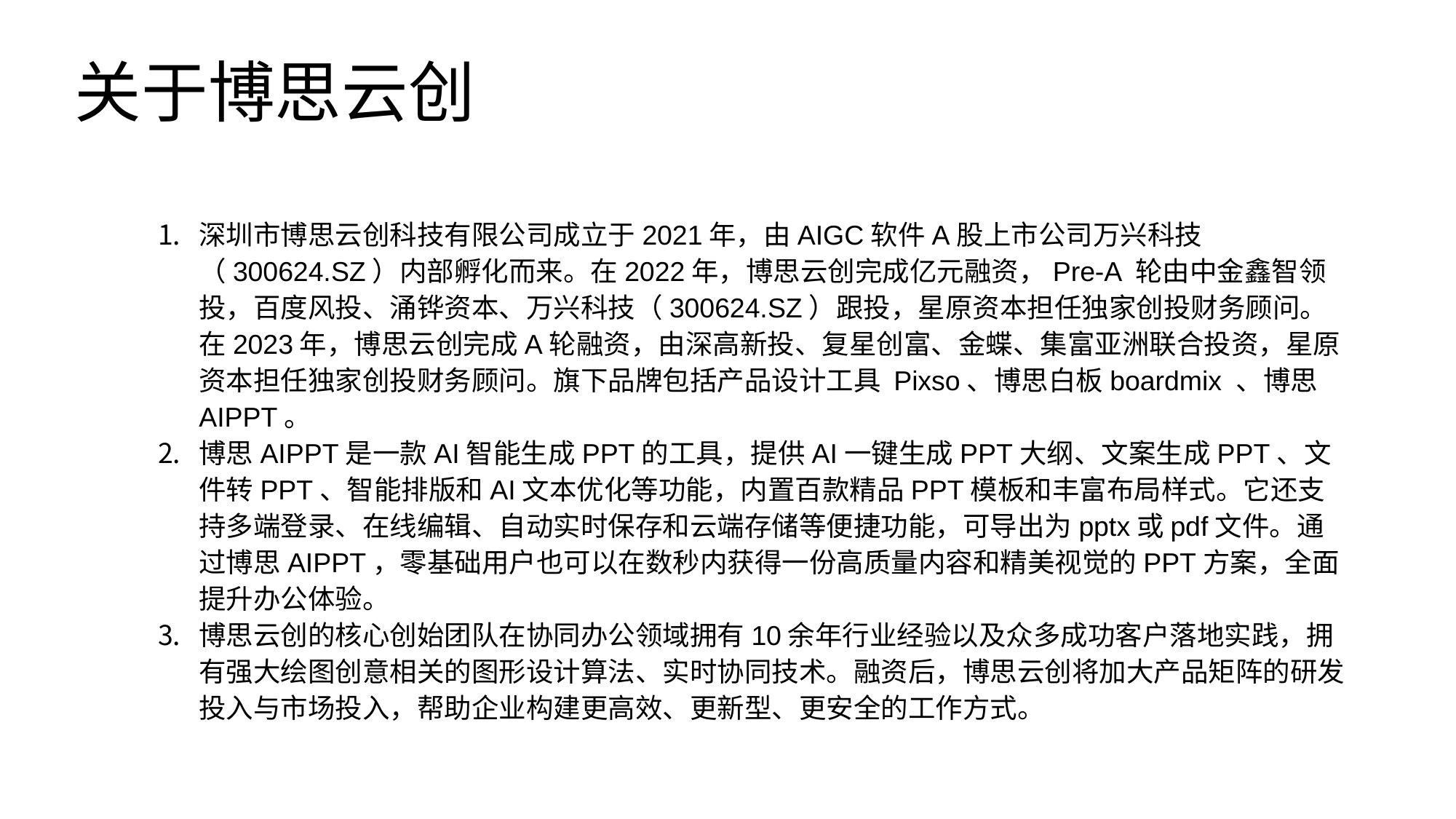

# 关于博思云创
深圳市博思云创科技有限公司成立于2021年，由AIGC软件A股上市公司万兴科技（300624.SZ）内部孵化而来。在2022年，博思云创完成亿元融资，Pre-A 轮由中金鑫智领投，百度风投、涌铧资本、万兴科技（300624.SZ）跟投，星原资本担任独家创投财务顾问。在2023年，博思云创完成A轮融资，由深高新投、复星创富、金蝶、集富亚洲联合投资，星原资本担任独家创投财务顾问。旗下品牌包括产品设计工具 Pixso、博思白板boardmix 、博思AIPPT。
博思AIPPT是一款AI智能生成PPT的工具，提供AI一键生成PPT大纲、文案生成PPT、文件转PPT、智能排版和AI文本优化等功能，内置百款精品PPT模板和丰富布局样式。它还支持多端登录、在线编辑、自动实时保存和云端存储等便捷功能，可导出为pptx或pdf文件。通过博思AIPPT，零基础用户也可以在数秒内获得一份高质量内容和精美视觉的PPT方案，全面提升办公体验。
博思云创的核心创始团队在协同办公领域拥有10余年行业经验以及众多成功客户落地实践，拥有强大绘图创意相关的图形设计算法、实时协同技术。融资后，博思云创将加大产品矩阵的研发投入与市场投入，帮助企业构建更高效、更新型、更安全的工作方式。